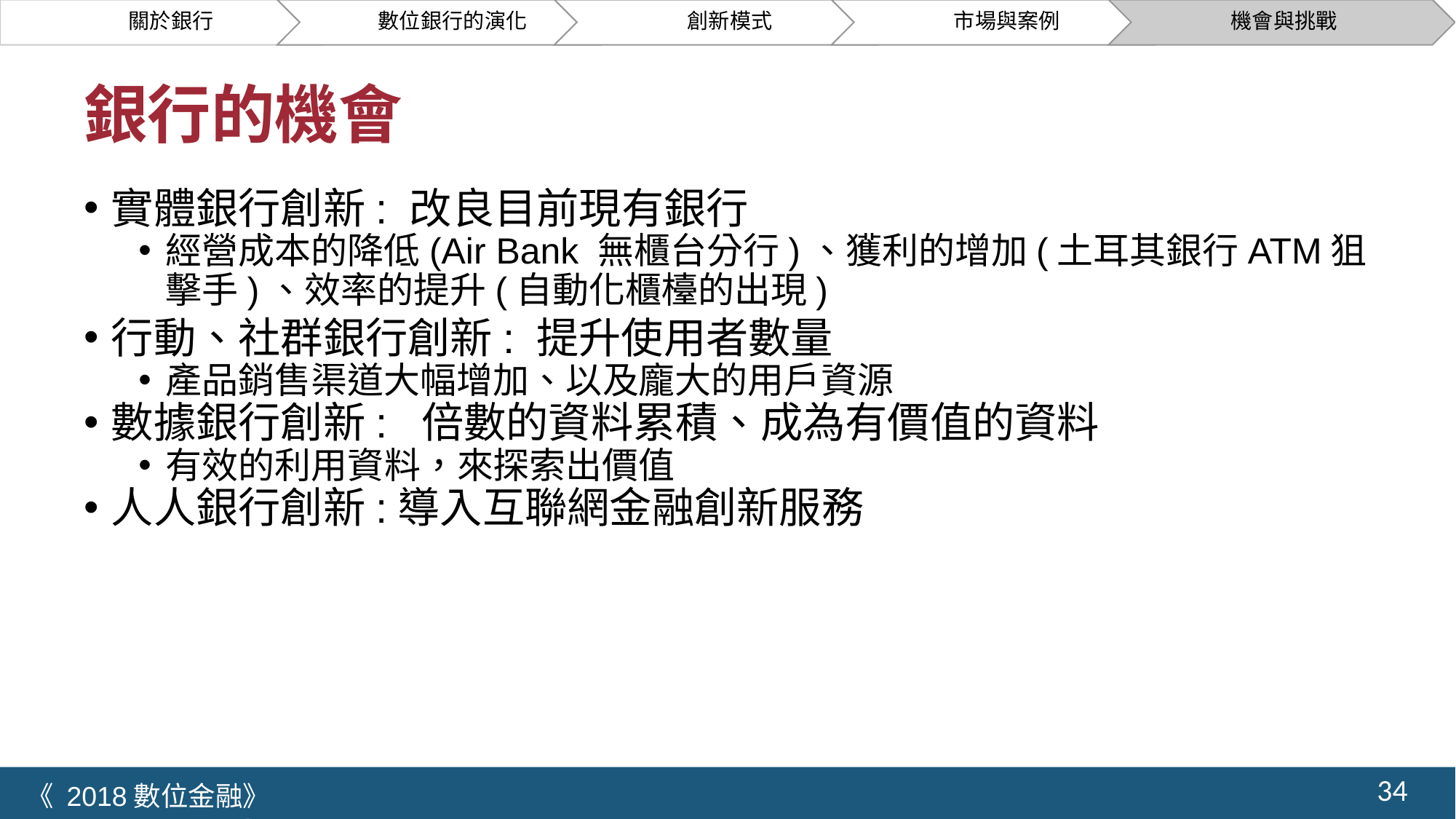

關於銀行

數位銀行的演化

創新模式

市場與案例

機會與挑戰
# 銀行的機會
實體銀行創新: 改良目前現有銀行
經營成本的降低(Air Bank 無櫃台分行)、獲利的增加(土耳其銀行ATM狙擊手)、效率的提升(自動化櫃檯的出現)
行動、社群銀行創新: 提升使用者數量
產品銷售渠道大幅增加、以及龐大的用戶資源
數據銀行創新:  倍數的資料累積、成為有價值的資料
有效的利用資料，來探索出價值
人人銀行創新:導入互聯網金融創新服務
34
《 2018數位金融》                                                                                                                                             	NCTU.IIM.IEBI Lab